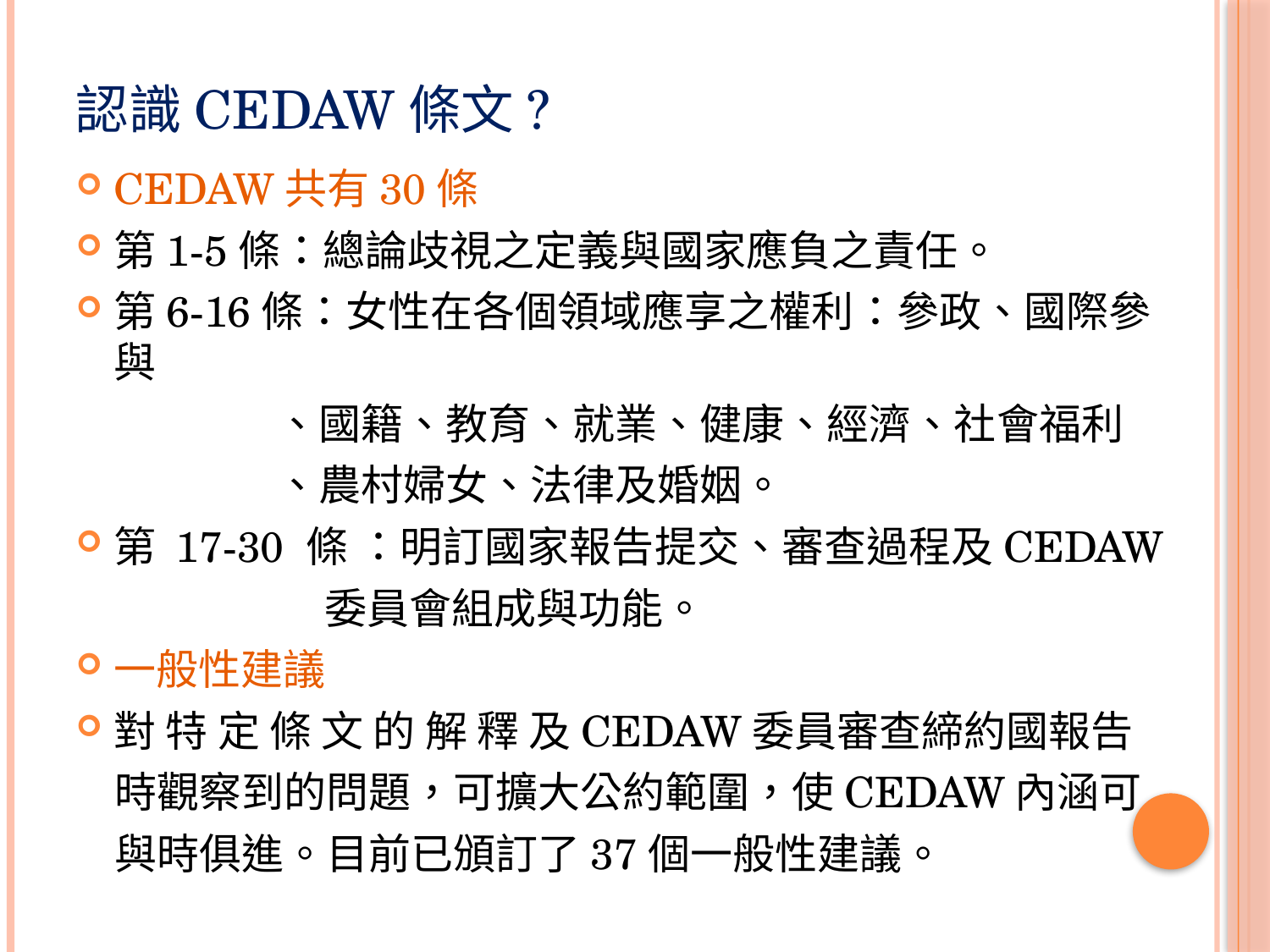

# 認識CEDAW條文?
CEDAW共有30條
第1-5條：總論歧視之定義與國家應負之責任。
第6-16條：女性在各個領域應享之權利：參政、國際參與
                    、國籍、教育、就業、健康、經濟、社會福利
                    、農村婦女、法律及婚姻。
第 17-30 條 ：明訂國家報告提交、審查過程及CEDAW
                         委員會組成與功能。
一般性建議
對 特 定 條 文 的 解 釋 及CEDAW委員審查締約國報告
   時觀察到的問題，可擴大公約範圍，使CEDAW內涵可
   與時俱進。目前已頒訂了37個一般性建議。